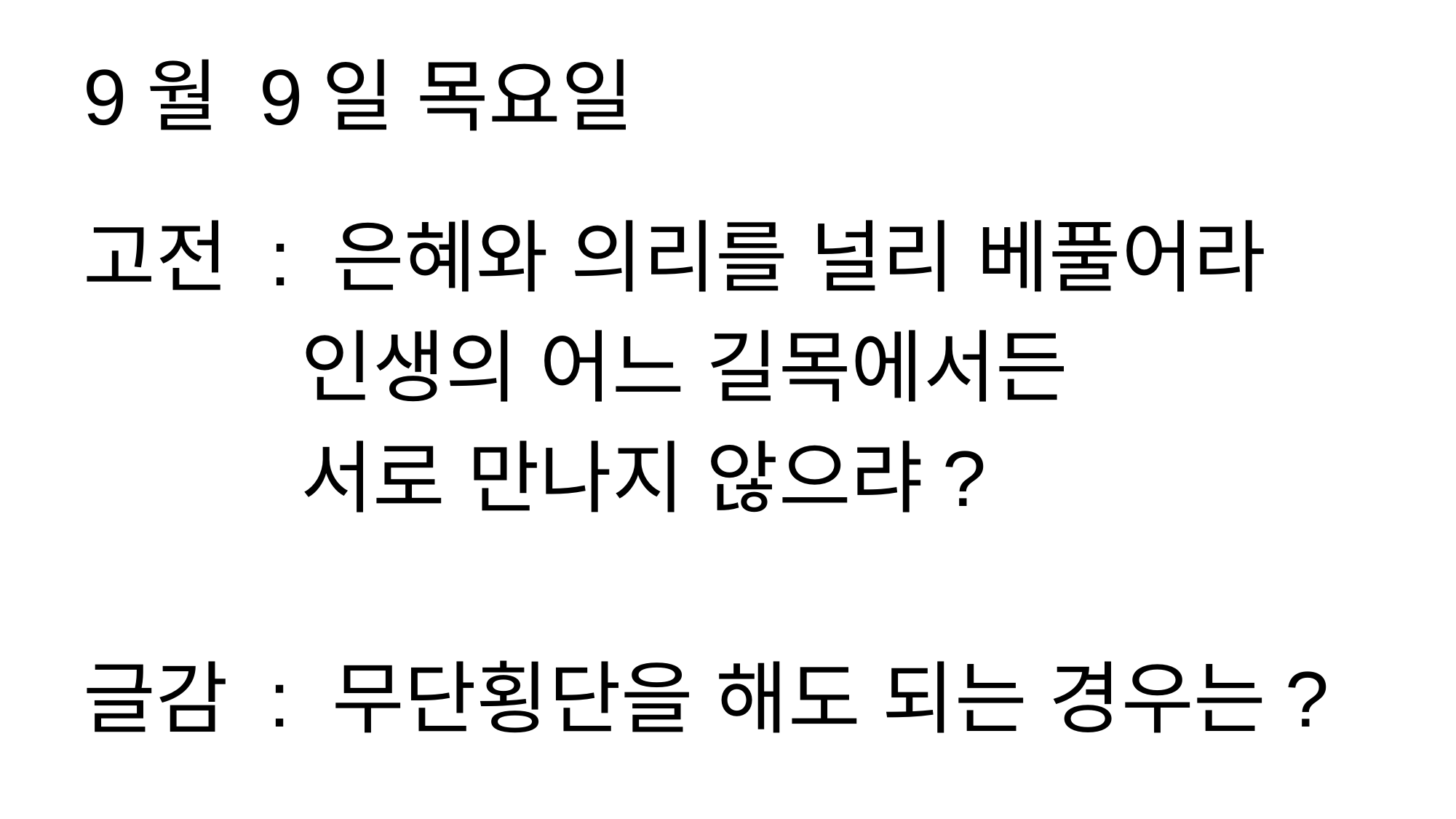

9월 9일 목요일
고전 : 은혜와 의리를 널리 베풀어라
         인생의 어느 길목에서든
         서로 만나지 않으랴?
글감 : 무단횡단을 해도 되는 경우는?